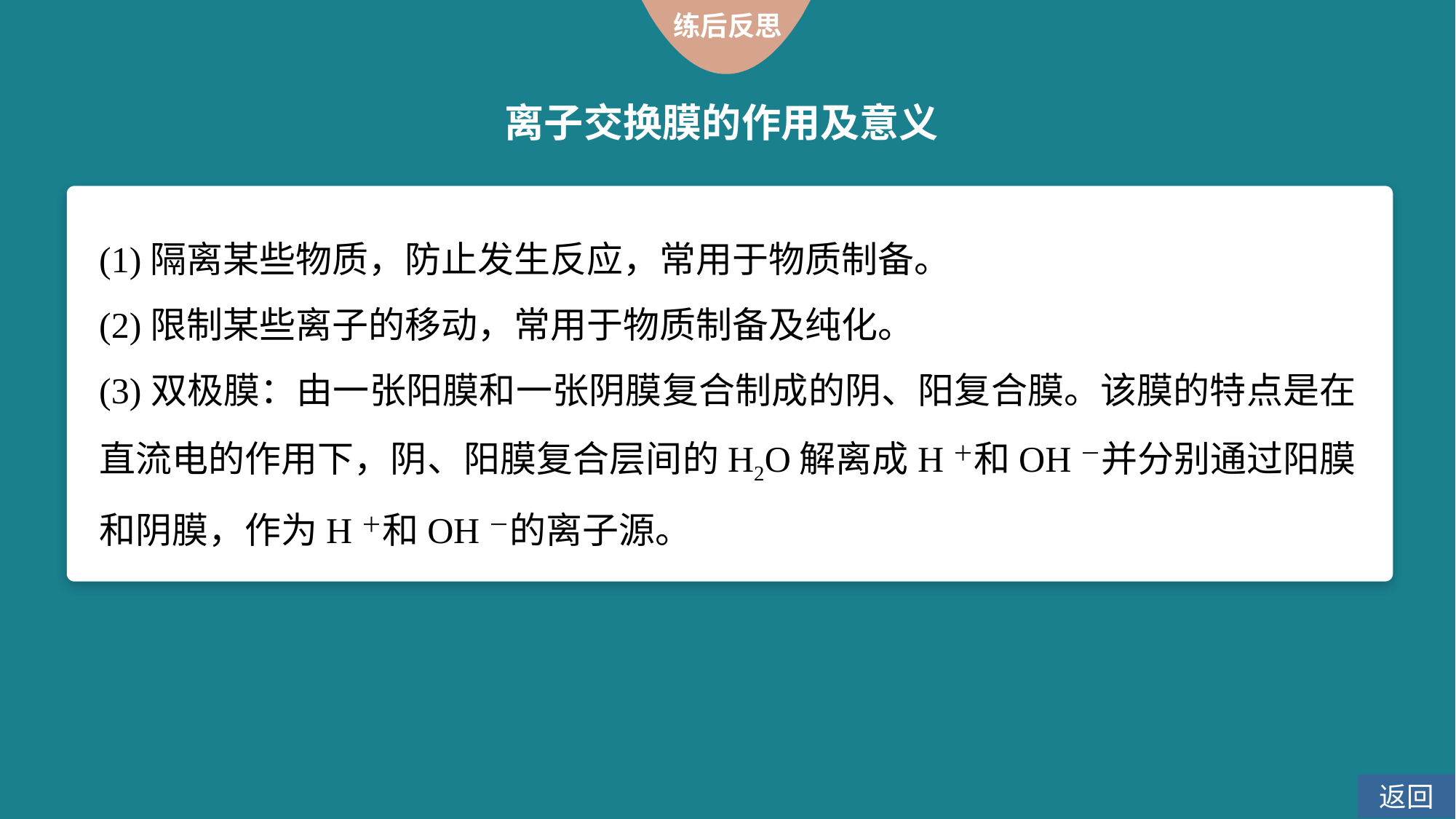

练后反思
离子交换膜的作用及意义

(1)隔离某些物质，防止发生反应，常用于物质制备。
(2)限制某些离子的移动，常用于物质制备及纯化。
(3)双极膜：由一张阳膜和一张阴膜复合制成的阴、阳复合膜。该膜的特点是在直流电的作用下，阴、阳膜复合层间的H2O解离成H＋和OH－并分别通过阳膜和阴膜，作为H＋和OH－的离子源。
返回